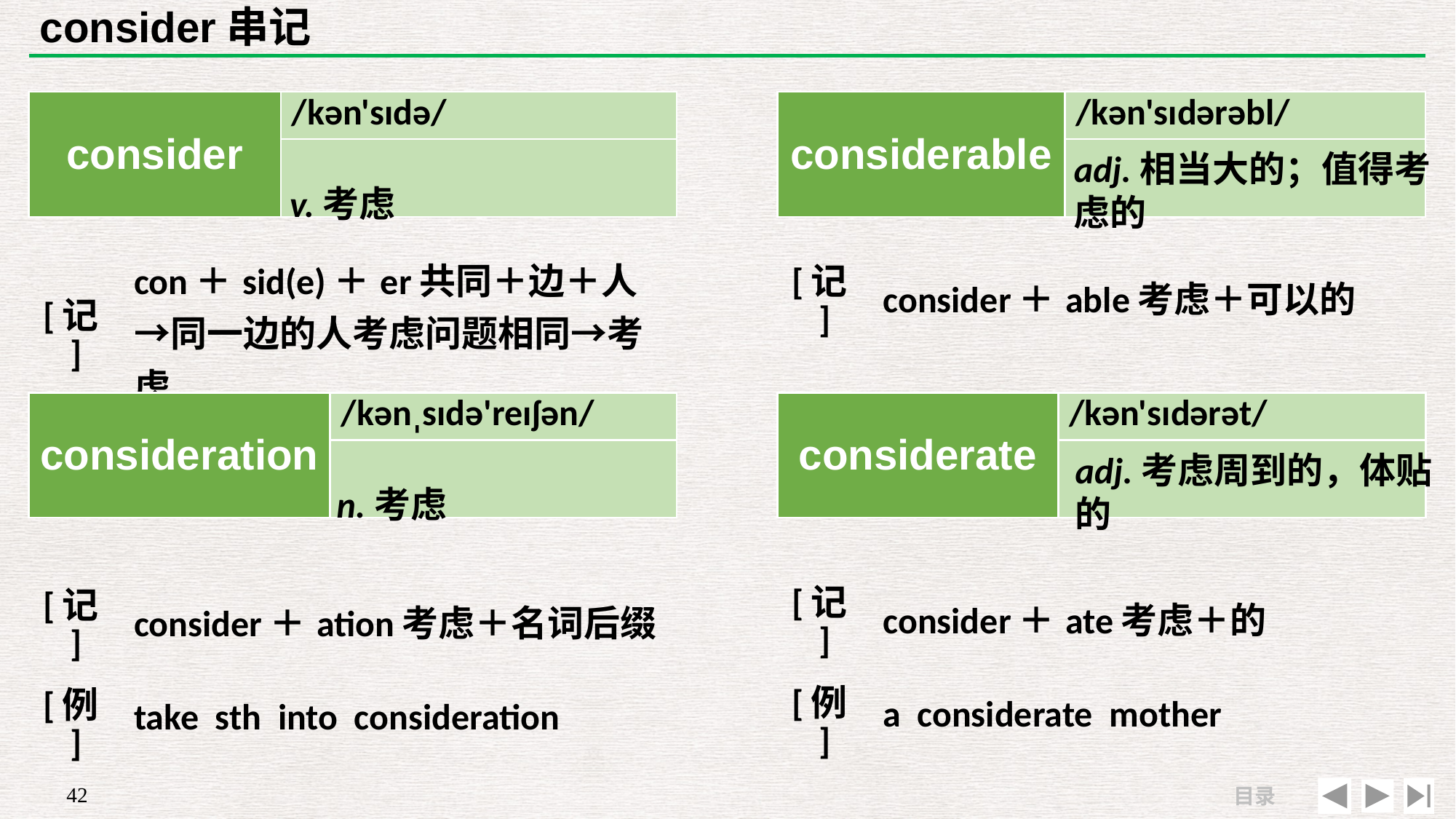

# consider串记

| consider | /kən'sɪdə/ |
| --- | --- |
|  |  |
| considerable | /kən'sɪdərəbl/ |
| --- | --- |
|  |  |
adj.相当大的；值得考虑的
v.考虑
| [记] | con＋sid(e)＋er共同＋边＋人→同一边的人考虑问题相同→考虑 |
| --- | --- |
|  |  |
| [记] | consider＋able考虑＋可以的 |
| --- | --- |
|  |  |
| consideration | /kənˌsɪdə'reɪʃən/ |
| --- | --- |
|  |  |
| considerate | /kən'sɪdərət/ |
| --- | --- |
|  |  |
adj.考虑周到的，体贴的
n.考虑
| [记] | consider＋ate考虑＋的 |
| --- | --- |
| [例] | a considerate mother |
| [记] | consider＋ation考虑＋名词后缀 |
| --- | --- |
| [例] | take sth into consideration |